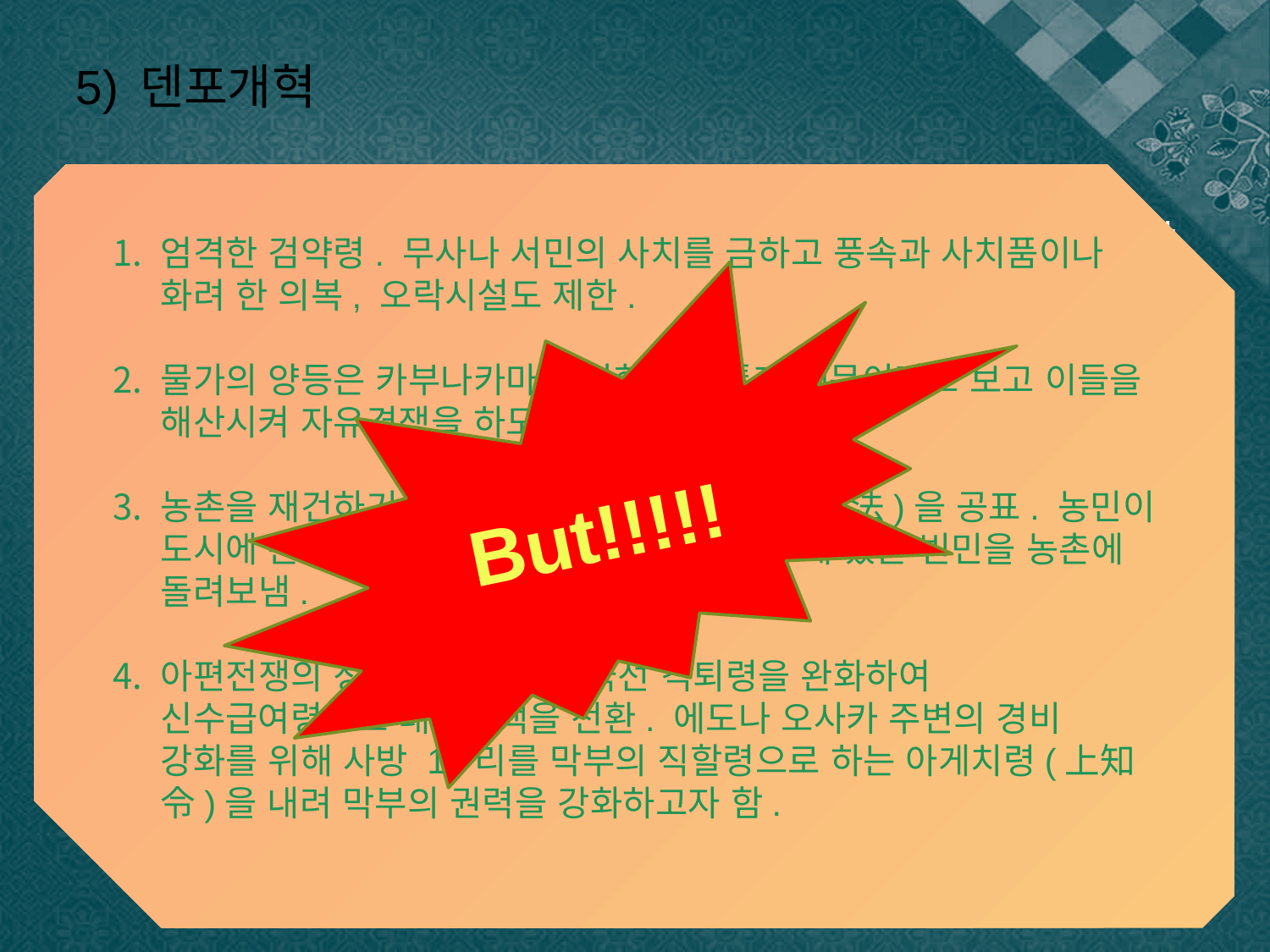

# 5) 덴포개혁
엄격한 검약령. 무사나 서민의 사치를 금하고 풍속과 사치품이나 화려 한 의복, 오락시설도 제한.

물가의 양등은 카부나카마에 의한 가격통제 때문이라고 보고 이들을 해산시켜 자유경쟁을 하도록 함.

농촌을 재건하기 위해 히토가에시령(人返しの法)을 공표. 농민이 도시에 돈벌이를 하러 오는 것을 금지. 에도에 있는 빈민을 농촌에 돌려보냄.

아편전쟁의 정보 입수 후, 외국선 격퇴령을 완화하여 신수급여령으로 대외정책을 전환. 에도나 오사카 주변의 경비 강화를 위해 사방 10리를 막부의 직할령으로 하는 아게치령(上知令)을 내려 막부의 권력을 강화하고자 함.

1830년대, 심한 흉작이 이어져 농촌에서 수많은 아사자가 발생. 이를 덴포의 대기근(天保の大飢饉)이라 함.
도시에서는 식료가 급상승해 아사하는 자가 속출.
때문에 농촌에서는 농민들의 반란이 일어나고 도시에서는 폭동이 빈번히 발생.
1837년, 오사카에서 오시오 헤이하치로가 반란을 일으킴. 그는 유명한 양명학자이자 막부의 관리였는데 이러한 사람이 호상을 공격해 쌀과 돈을 빼앗아 가난한 사람들에게 나누어주고자 했다는 점에서 커다란 반향을 불러 일으킴.
1841년 이에나리가 사망하자, 12대 쇼군의 신임을 받고 로주인 미즈노 다다쿠니는 막부의 권력 강화를 위해 교호, 간세이 시대로의 복고를 시정방침으로 내걸고 덴포(天保)개혁을 감행.

But!!!!!